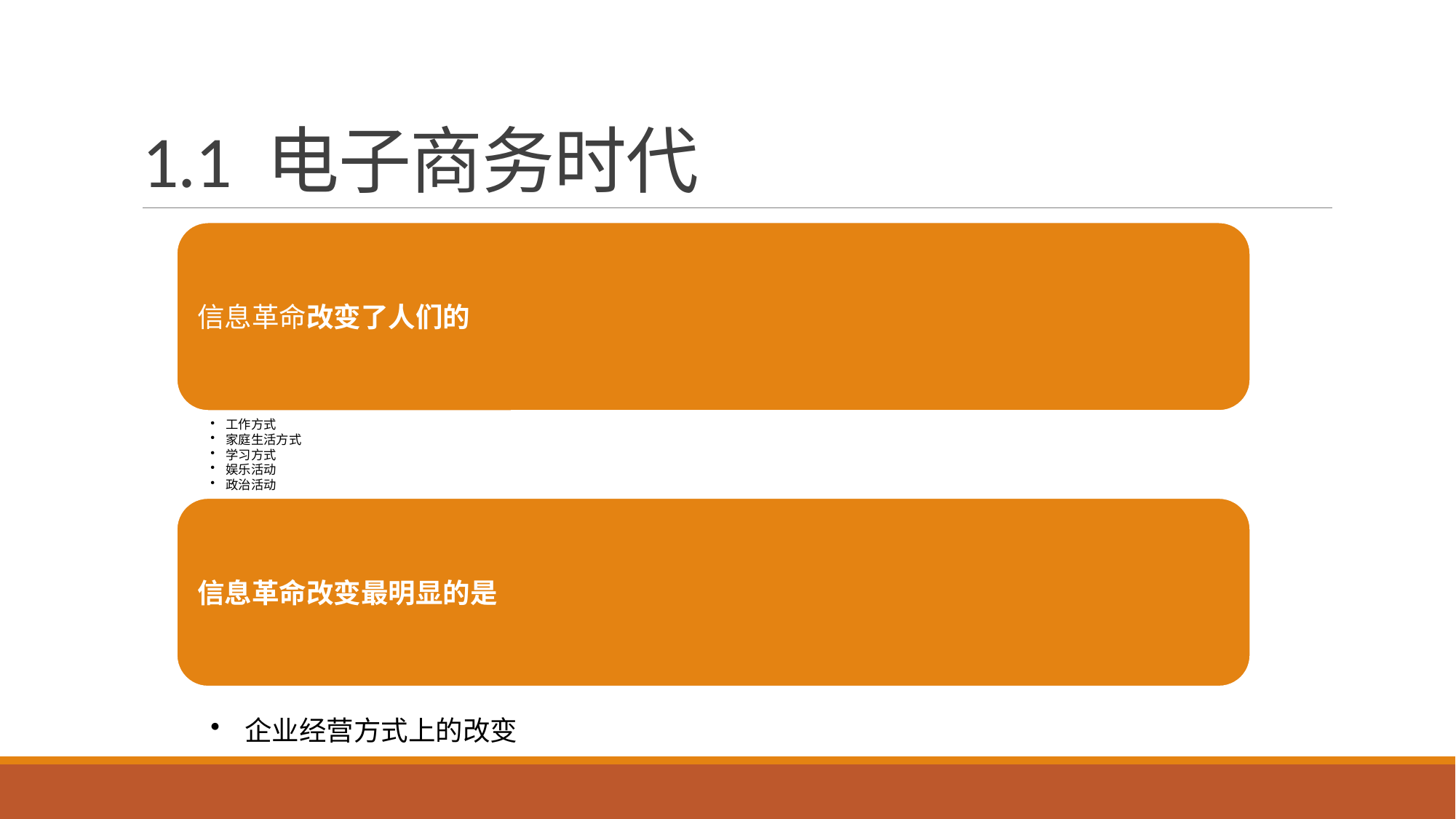

# 1.1 电子商务时代
信息革命改变了人们的
工作方式
家庭生活方式
学习方式
娱乐活动
政治活动
信息革命改变最明显的是
企业经营方式上的改变